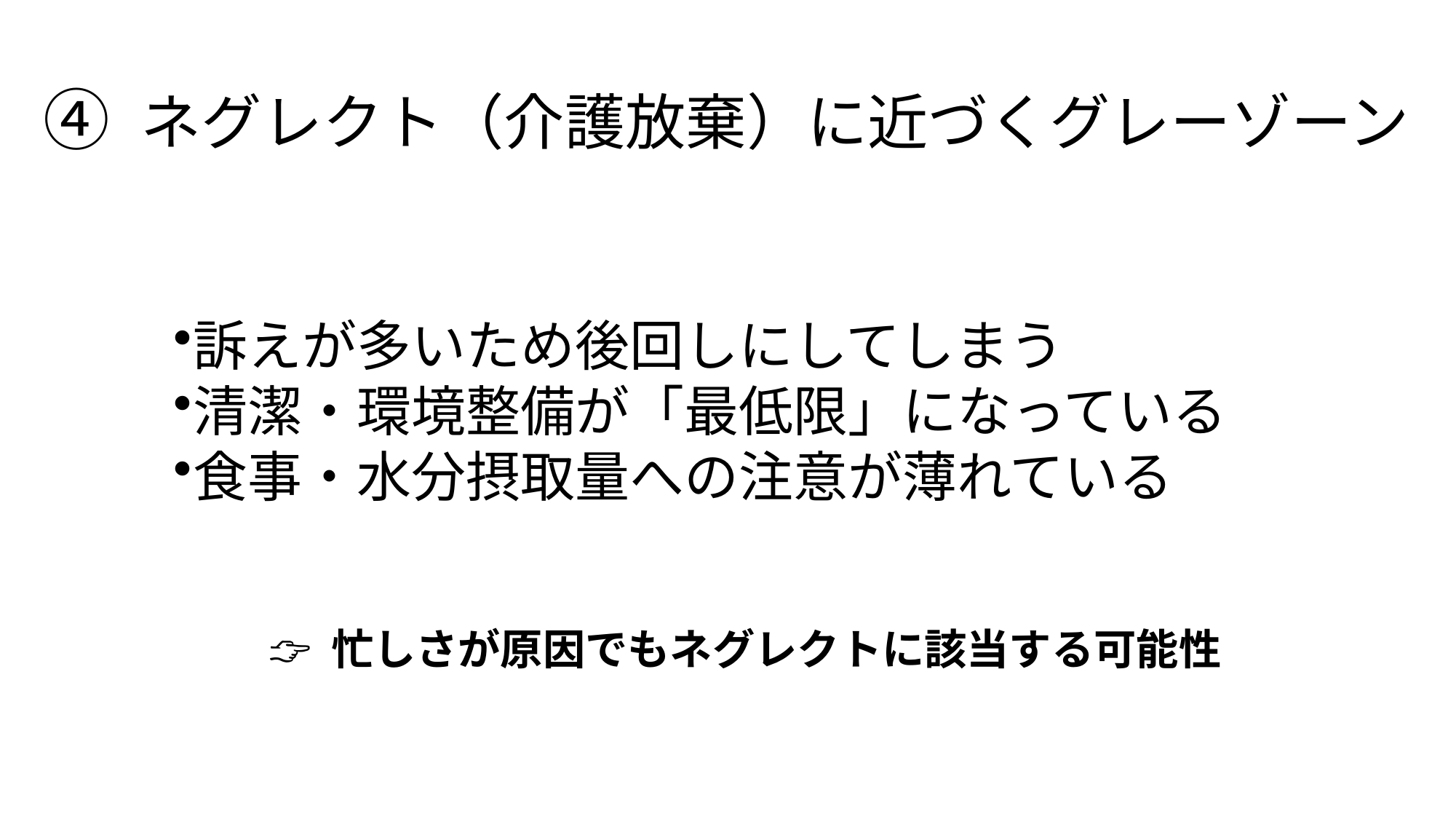

# ④ ネグレクト（介護放棄）に近づくグレーゾーン
訴えが多いため後回しにしてしまう
清潔・環境整備が「最低限」になっている
食事・水分摂取量への注意が薄れている
👉 忙しさが原因でもネグレクトに該当する可能性